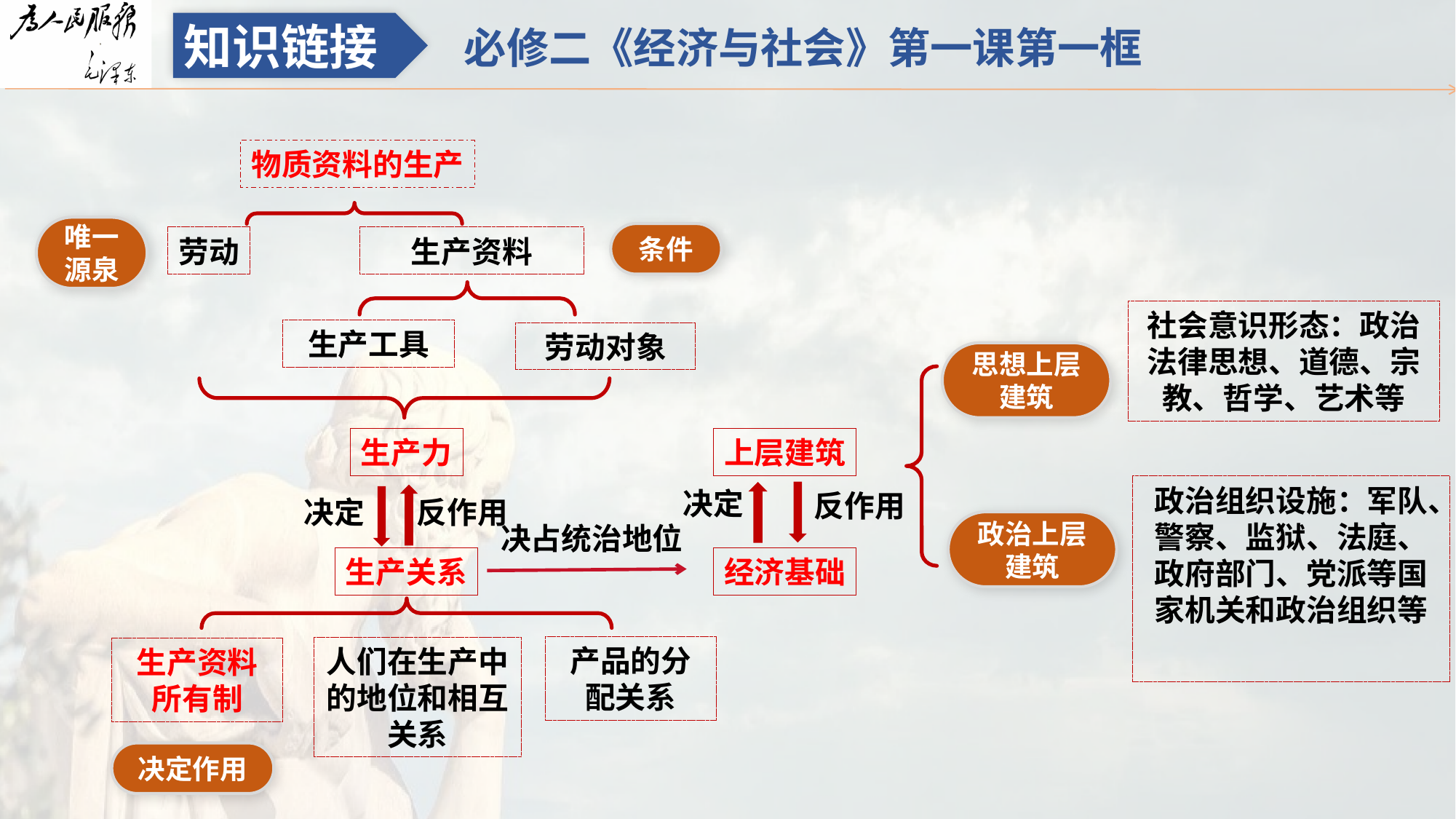

知识链接
必修二《经济与社会》第一课第一框
物质资料的生产

劳动
生产资料
唯一源泉
条件

生产工具
劳动对象
社会意识形态：政治法律思想、道德、宗教、哲学、艺术等
思想上层建筑

政治上层建筑

生产力
上层建筑
政治组织设施：军队、警察、监狱、法庭、政府部门、党派等国家机关和政治组织等
决定

反作用

决定
反作用
决占统治地位
生产关系
经济基础

产品的分配关系
人们在生产中的地位和相互关系
生产资料所有制
决定作用